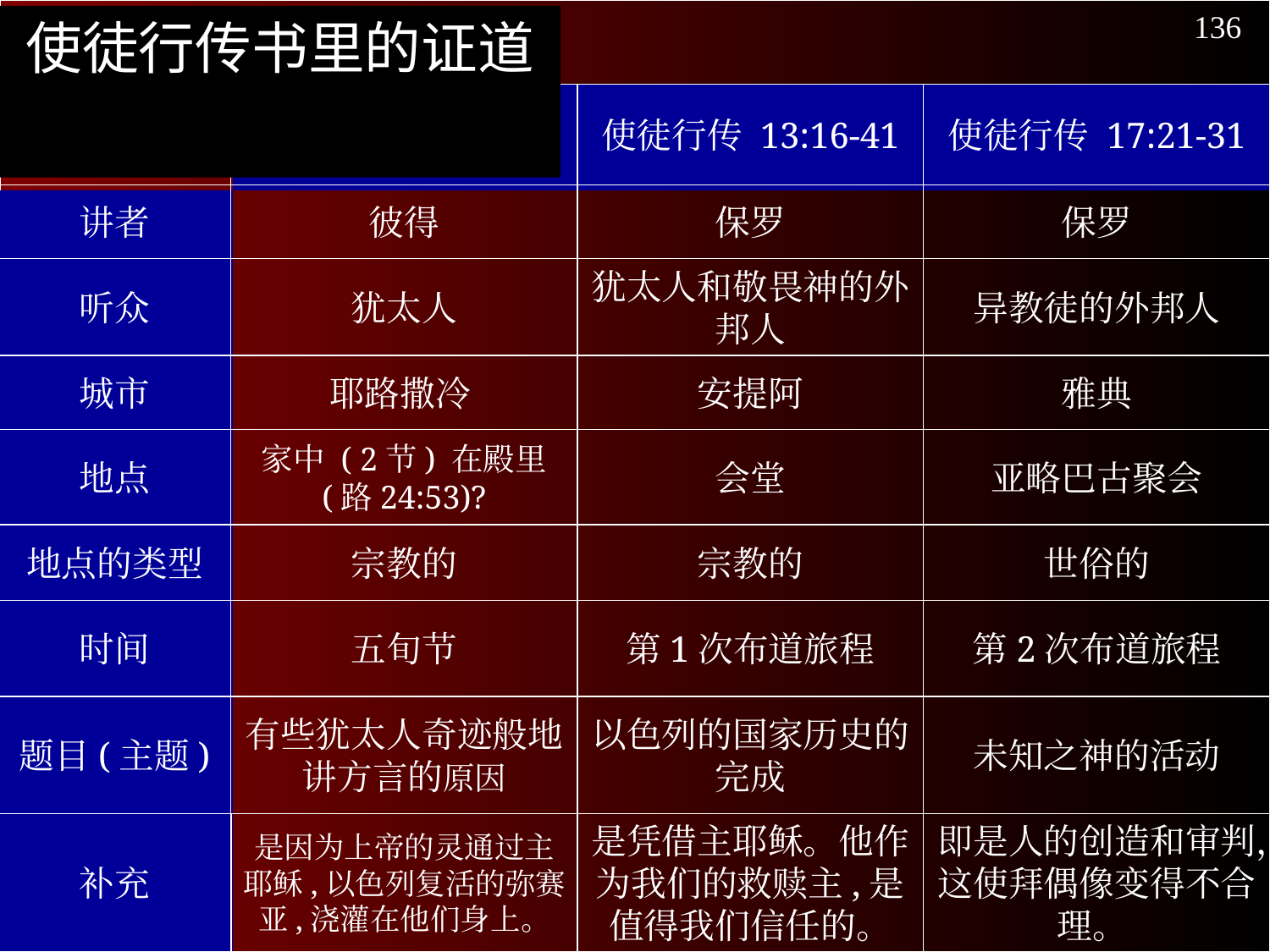

136
使徒行传书里的证道

使徒行传 2:14-39

使徒行传 13:16-41

使徒行传 17:21-31

讲者

彼得

保罗

保罗

听众

犹太人

犹太人和敬畏神的外邦人

异教徒的外邦人

城市

耶路撒冷

安提阿

雅典

地点

家中 ( 2节) 在殿里 (路24:53)?

会堂

亚略巴古聚会

地点的类型

宗教的

宗教的

世俗的

时间

五旬节

第1次布道旅程

第2次布道旅程

题目(主题)

有些犹太人奇迹般地讲方言的原因

以色列的国家历史的完成

未知之神的活动

补充

是因为上帝的灵通过主耶稣,以色列复活的弥赛亚,浇灌在他们身上。

是凭借主耶稣。他作为我们的救赎主,是值得我们信任的。

即是人的创造和审判，这使拜偶像变得不合理。